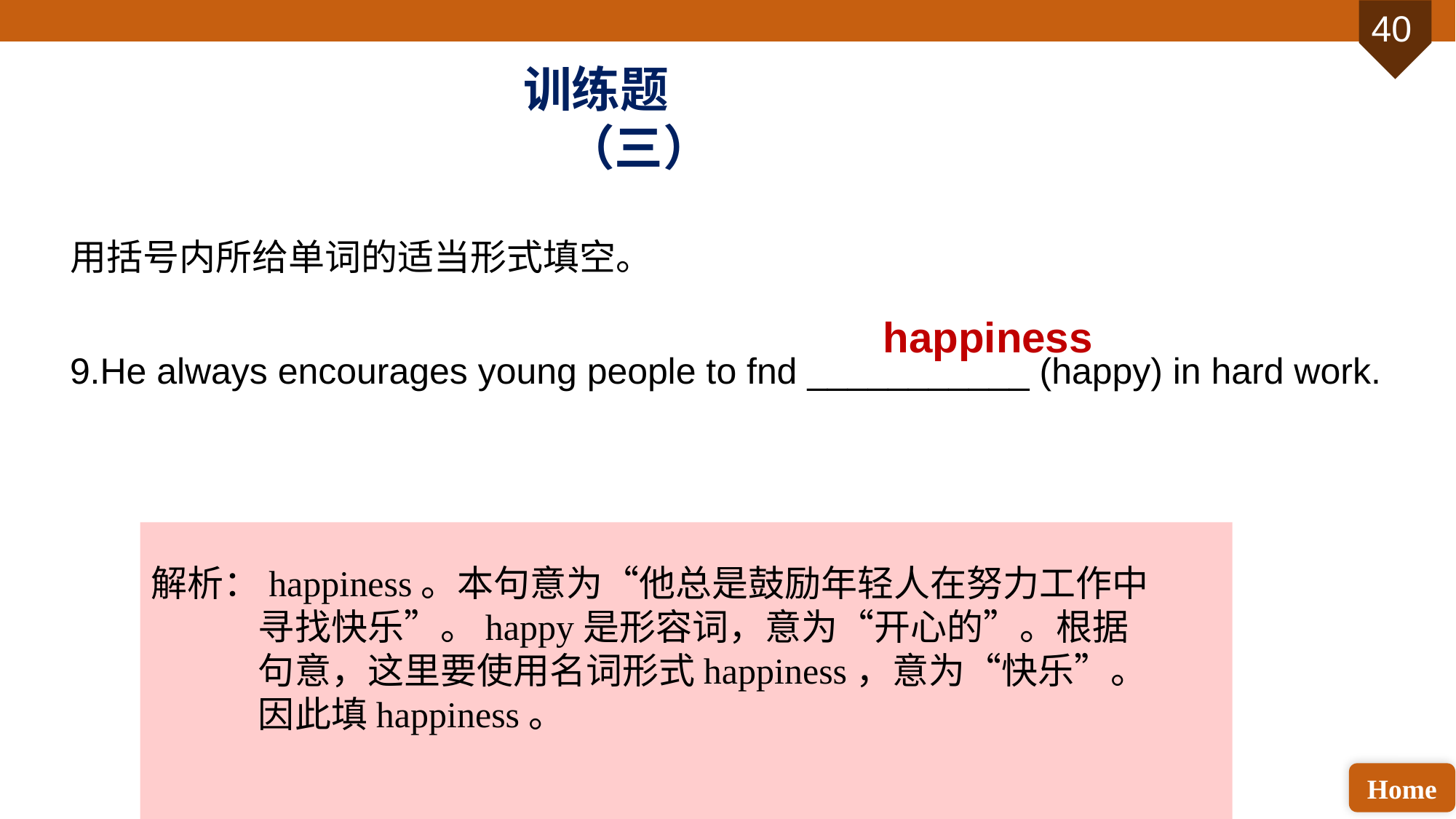

训练题（三）
用括号内所给单词的适当形式填空。

9.He always encourages young people to fnd ___________ (happy) in hard work.
happiness

解析：happiness。本句意为“他总是鼓励年轻人在努力工作中寻找快乐”。happy是形容词，意为“开心的”。根据句意，这里要使用名词形式happiness，意为“快乐”。因此填happiness。